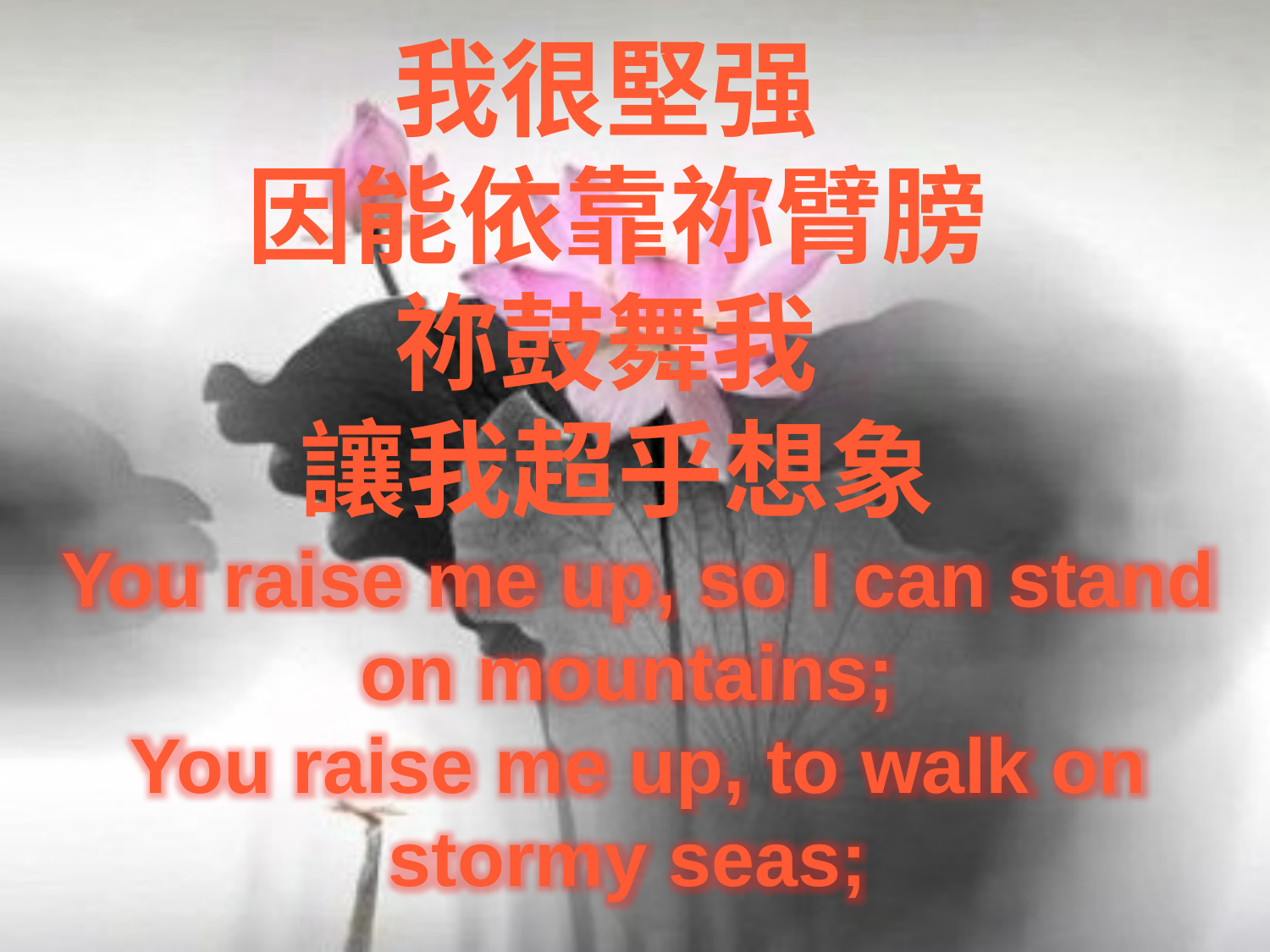

# 我很堅强 因能依靠祢臂膀 祢鼓舞我 讓我超乎想象
You raise me up, so I can stand on mountains;
You raise me up, to walk on stormy seas;